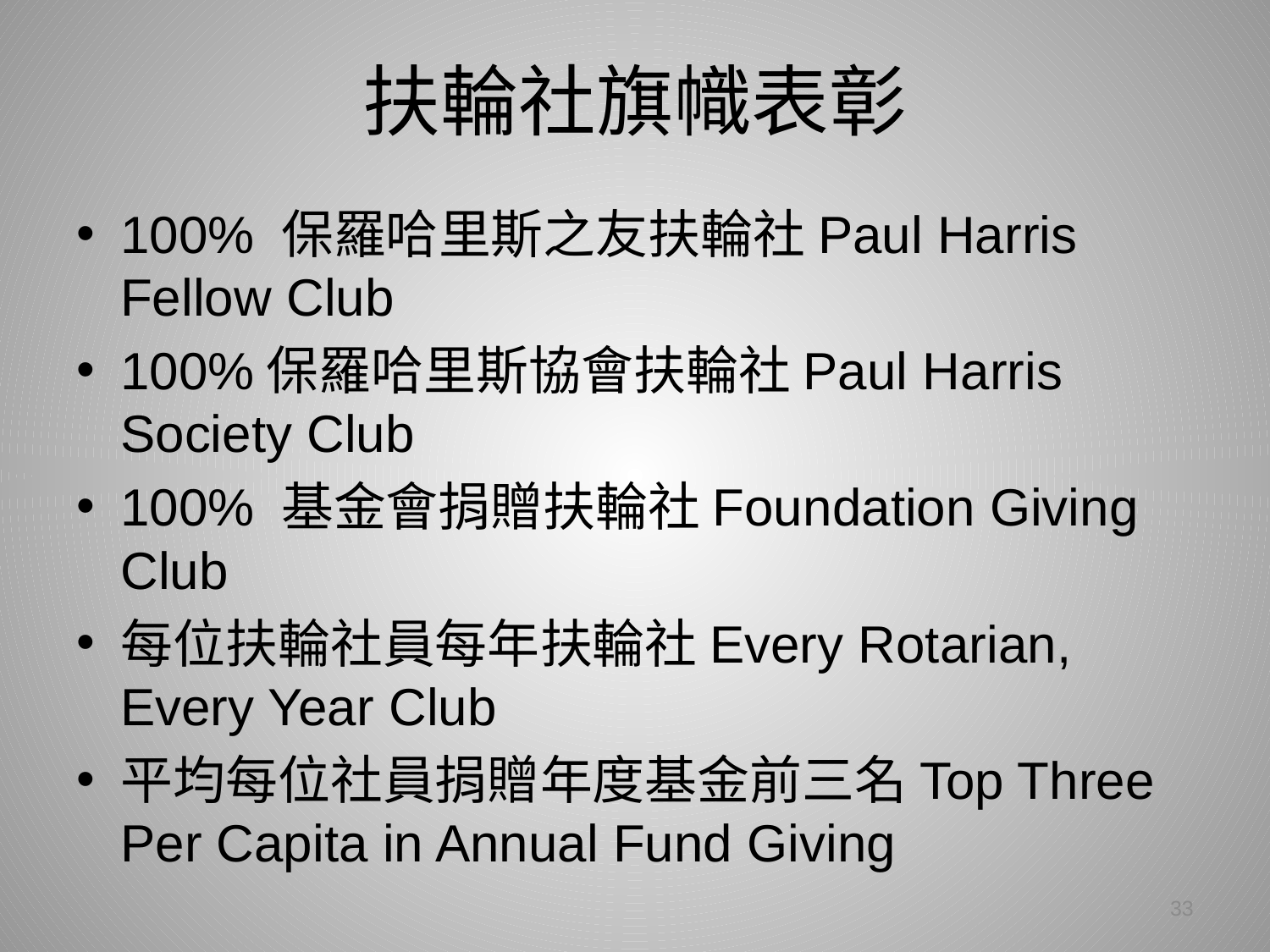

# 扶輪社旗幟表彰
100% 保羅哈里斯之友扶輪社Paul Harris Fellow Club
100%保羅哈里斯協會扶輪社Paul Harris Society Club
100% 基金會捐贈扶輪社Foundation Giving Club
每位扶輪社員每年扶輪社Every Rotarian, Every Year Club
平均每位社員捐贈年度基金前三名Top Three Per Capita in Annual Fund Giving
33